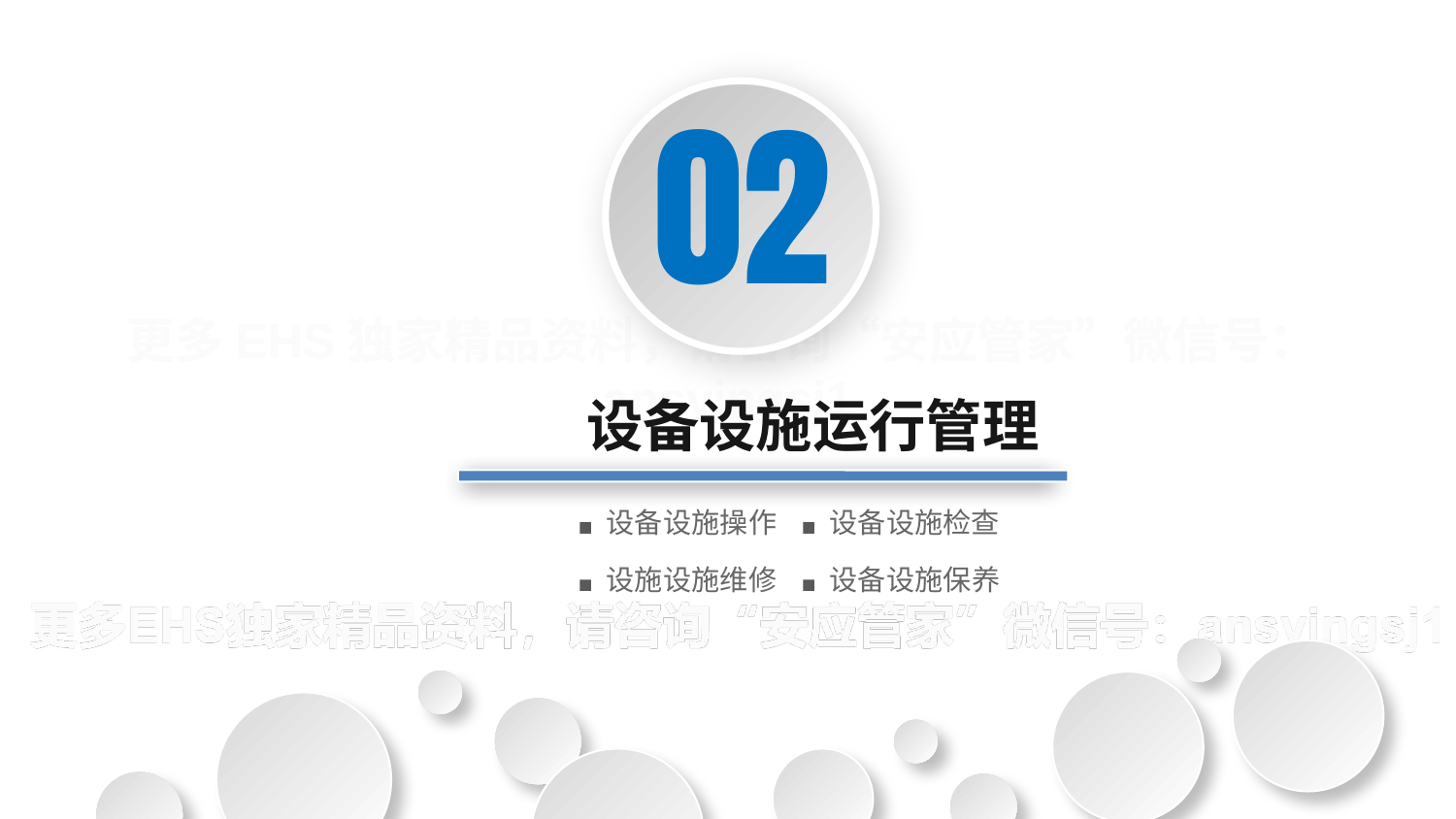

02
设备设施运行管理

设备设施操作

设备设施检查

设施设施维修

设备设施保养